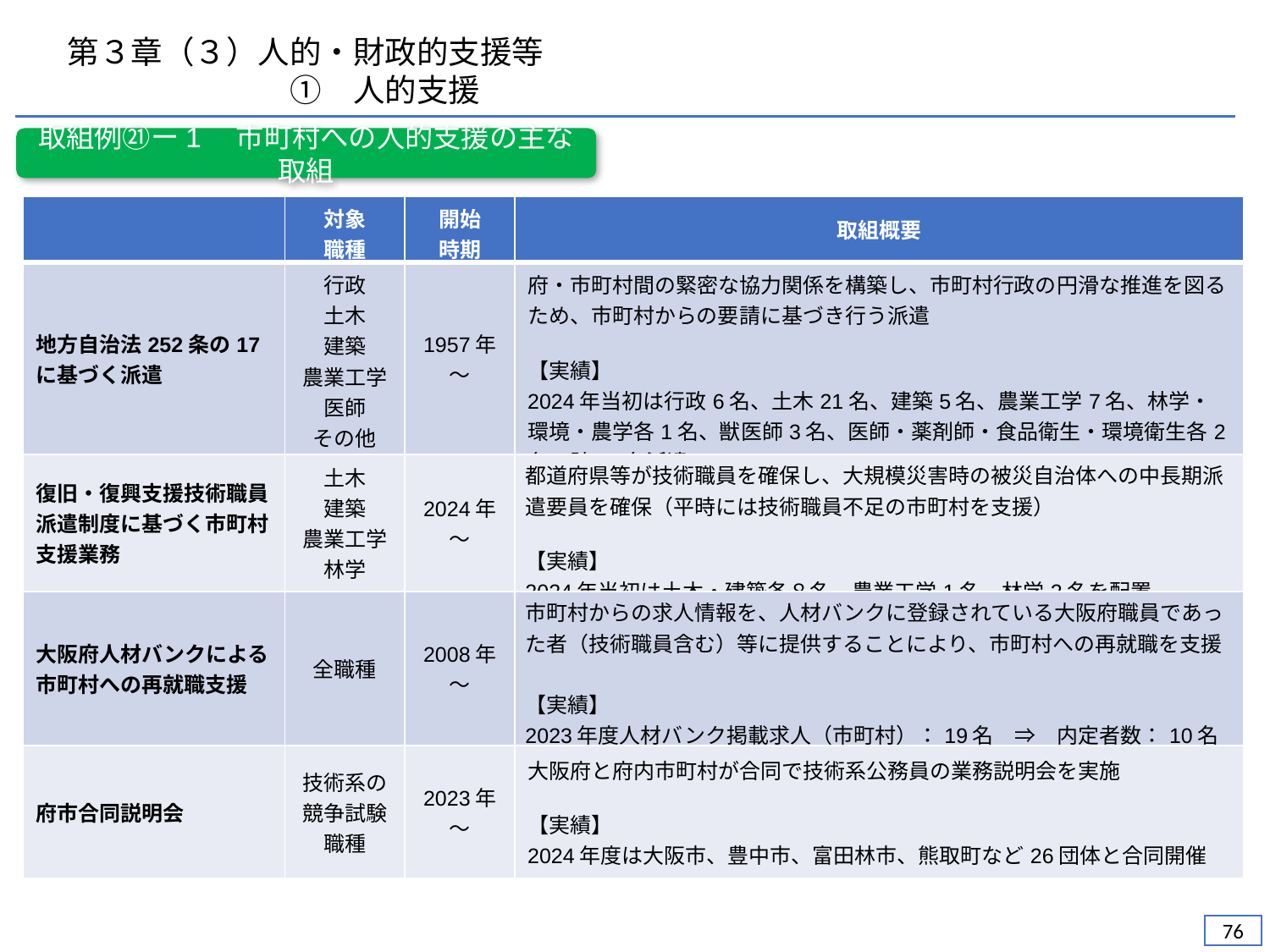

第３章（３）人的・財政的支援等
　　　　　　　①　人的支援

取組例㉑ー1　市町村への人的支援の主な取組
|  | 対象 職種 | 開始 時期 | 取組概要 |
| --- | --- | --- | --- |
| 地方自治法252条の17に基づく派遣 | 行政 土木 建築 農業工学 医師 その他 | 1957年～ | 府・市町村間の緊密な協力関係を構築し、市町村行政の円滑な推進を図るため、市町村からの要請に基づき行う派遣 【実績】 2024年当初は行政6名、土木21名、建築5名、農業工学7名、林学・環境・農学各1名、獣医師3名、医師・薬剤師・食品衛生・環境衛生各2名　計53名派遣 |
| 復旧・復興支援技術職員派遣制度に基づく市町村支援業務 | 土木 建築 農業工学 林学 | 2024年～ | 都道府県等が技術職員を確保し、大規模災害時の被災自治体への中長期派遣要員を確保（平時には技術職員不足の市町村を支援） 【実績】 2024年当初は土木・建築各８名、農業工学1名、林学2名を配置 |
| 大阪府人材バンクによる市町村への再就職支援 | 全職種 | 2008年～ | 市町村からの求人情報を、人材バンクに登録されている大阪府職員であった者（技術職員含む）等に提供することにより、市町村への再就職を支援 【実績】 2023年度人材バンク掲載求人（市町村）：19名　⇒　内定者数：10名 |
| 府市合同説明会 | 技術系の競争試験 職種 | 2023年～ | 大阪府と府内市町村が合同で技術系公務員の業務説明会を実施 【実績】 2024年度は大阪市、豊中市、富田林市、熊取町など26団体と合同開催 |

76